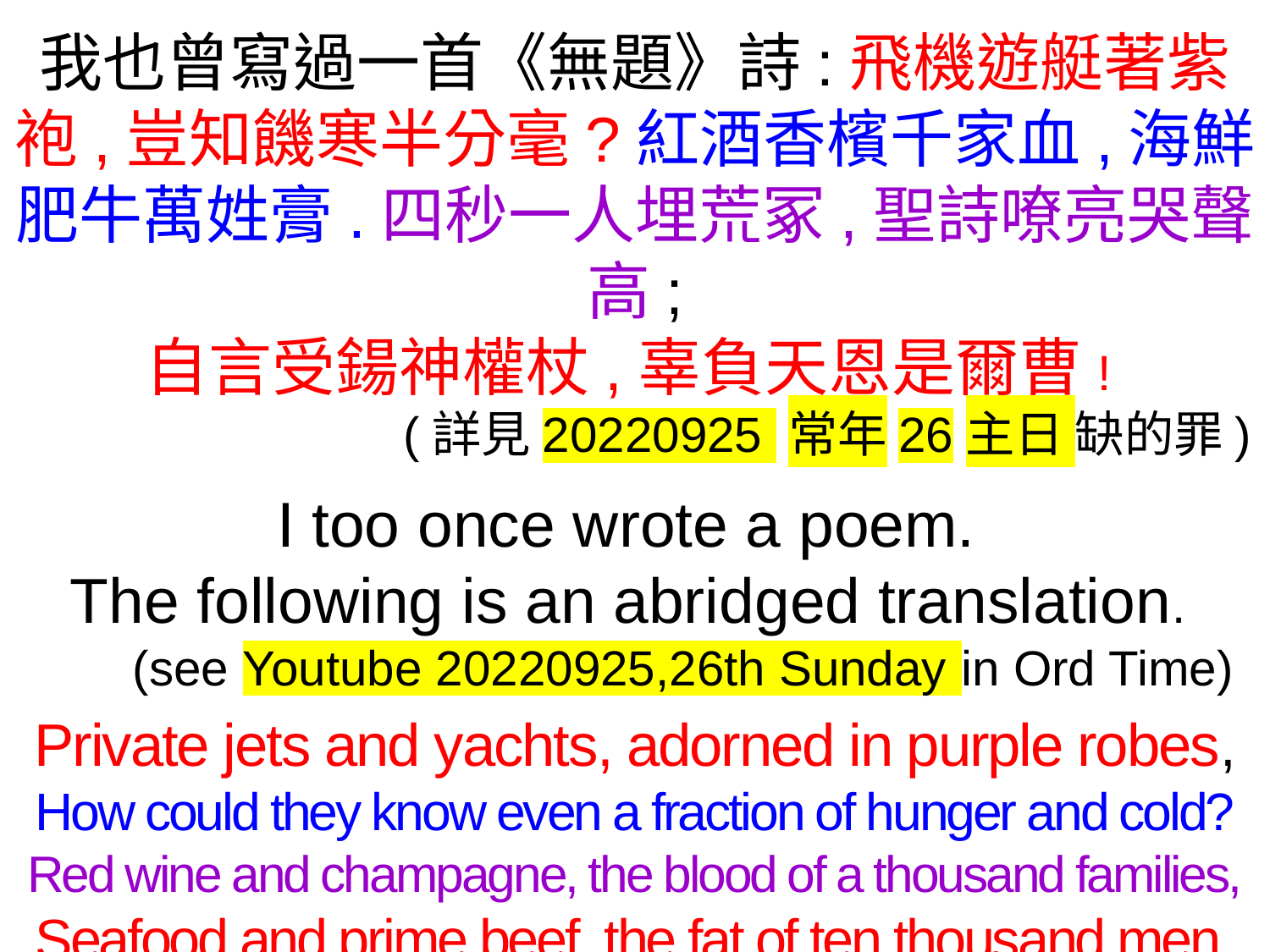

我也曾寫過一首《無題》詩:飛機遊艇著紫袍,豈知饑寒半分毫?紅酒香檳千家血,海鮮肥牛萬姓膏.四秒一人埋荒冢,聖詩嘹亮哭聲高;
自言受鍚神權杖,辜負天恩是爾曹!
                            (詳見20220925 常年26主日 缺的罪)
I too once wrote a poem.
The following is an abridged translation.
       (see Youtube 20220925,26th Sunday in Ord Time)
Private jets and yachts, adorned in purple robes,
How could they know even a fraction of hunger and cold?
Red wine and champagne, the blood of a thousand families,
Seafood and prime beef, the fat of ten thousand men.